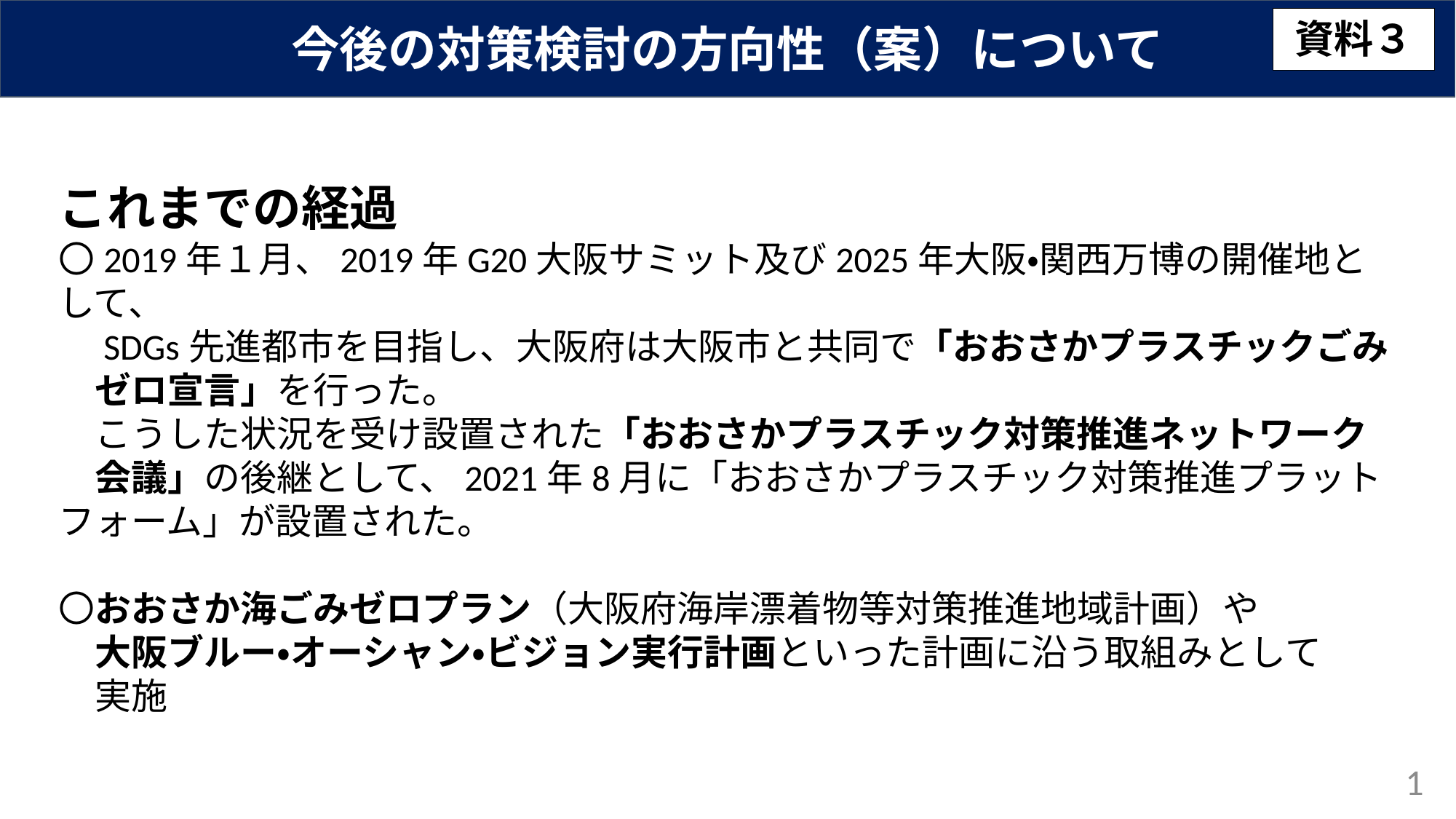

今後の対策検討の方向性（案）について
資料３
これまでの経過
〇2019年１月、2019年G20大阪サミット及び2025年大阪・関西万博の開催地として、
　SDGs先進都市を目指し、大阪府は大阪市と共同で「おおさかプラスチックごみ
　ゼロ宣言」を行った。
　こうした状況を受け設置された「おおさかプラスチック対策推進ネットワーク
　会議」の後継として、2021年8月に「おおさかプラスチック対策推進プラットフォーム」が設置された。

〇おおさか海ごみゼロプラン（大阪府海岸漂着物等対策推進地域計画）や
　大阪ブルー・オーシャン・ビジョン実行計画といった計画に沿う取組みとして
　実施
1